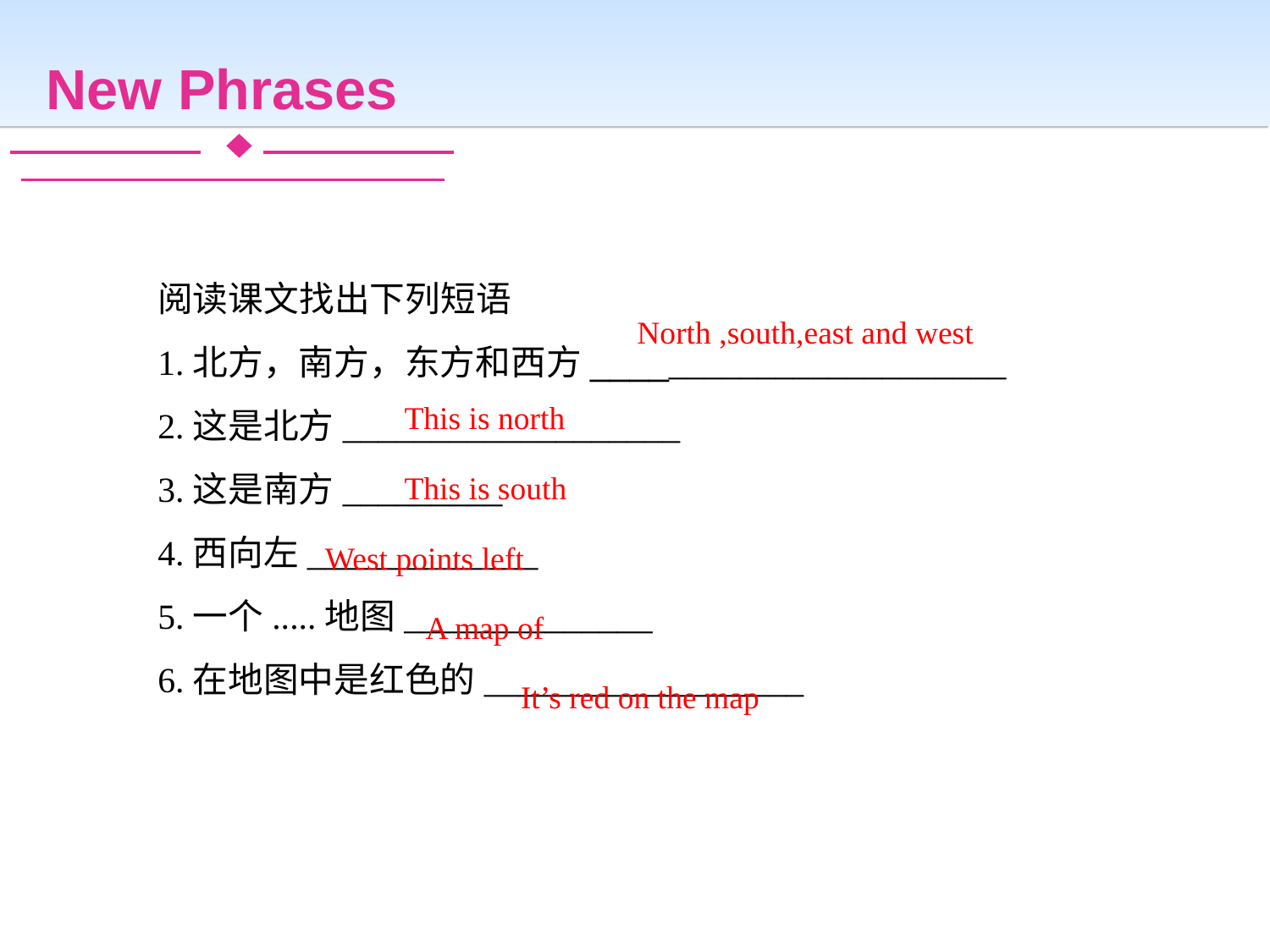

New Phrases

阅读课文找出下列短语
1.北方，南方，东方和西方_______________________
2.这是北方___________________
3.这是南方_________
4.西向左_____________
5.一个.....地图______________
6.在地图中是红色的__________________
North ,south,east and west
This is north
This is south
West points left
A map of
It’s red on the map